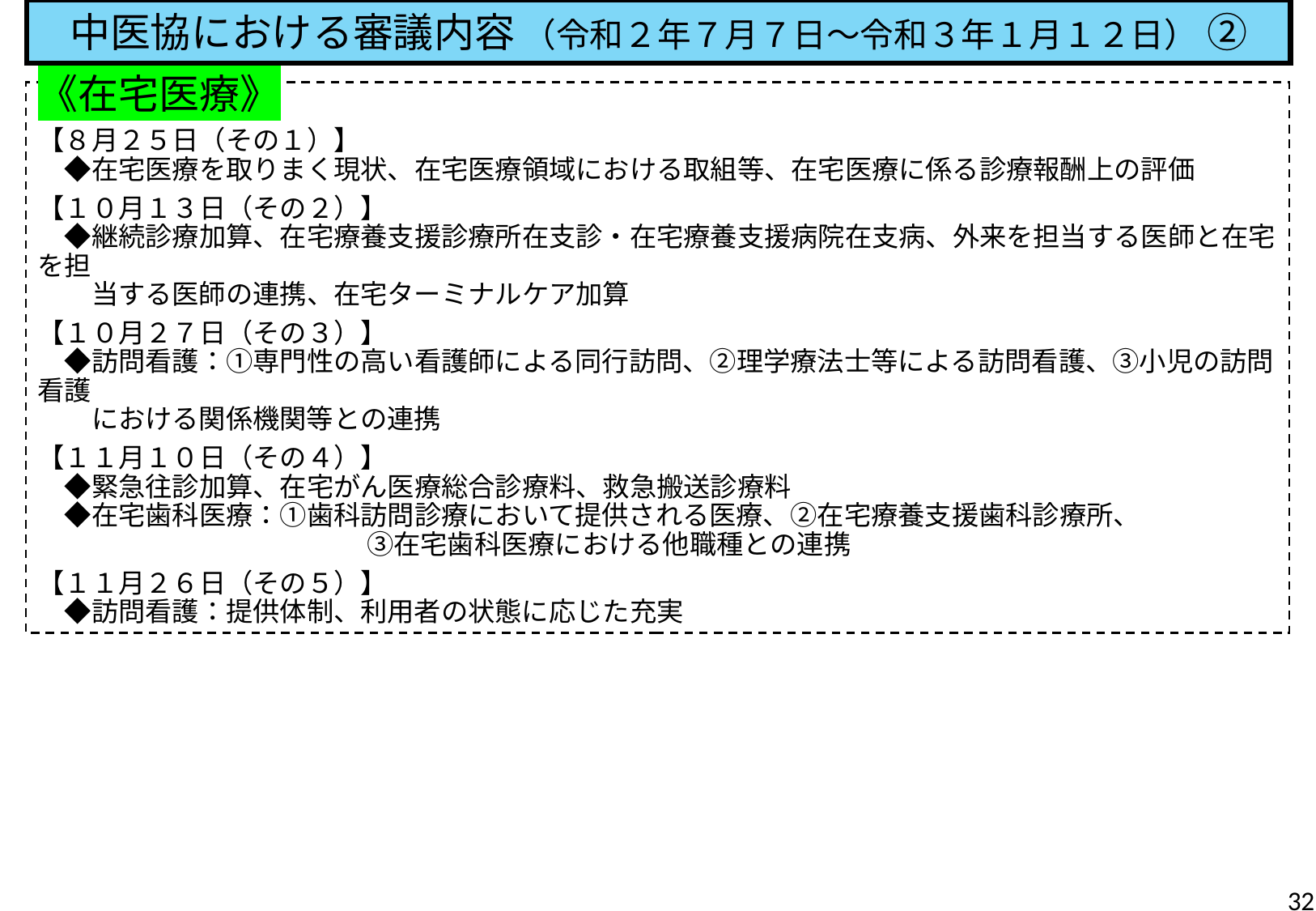

中医協における審議内容 （令和２年７月７日～令和３年１月１２日） ②
《在宅医療》
【８月２５日（その１）】
　◆在宅医療を取りまく現状、在宅医療領域における取組等、在宅医療に係る診療報酬上の評価
【１０月１３日（その２）】
　◆継続診療加算、在宅療養支援診療所在支診・在宅療養支援病院在支病、外来を担当する医師と在宅を担
　　当する医師の連携、在宅ターミナルケア加算
【１０月２７日（その３）】
　◆訪問看護：①専門性の高い看護師による同行訪問、②理学療法士等による訪問看護、③小児の訪問看護
　　における関係機関等との連携
【１１月１０日（その４）】
　◆緊急往診加算、在宅がん医療総合診療料、救急搬送診療料
　◆在宅歯科医療：①歯科訪問診療において提供される医療、②在宅療養支援歯科診療所、
　　　　　　　　　　　　 ③在宅歯科医療における他職種との連携
【１１月２６日（その５）】
　◆訪問看護：提供体制、利用者の状態に応じた充実
32